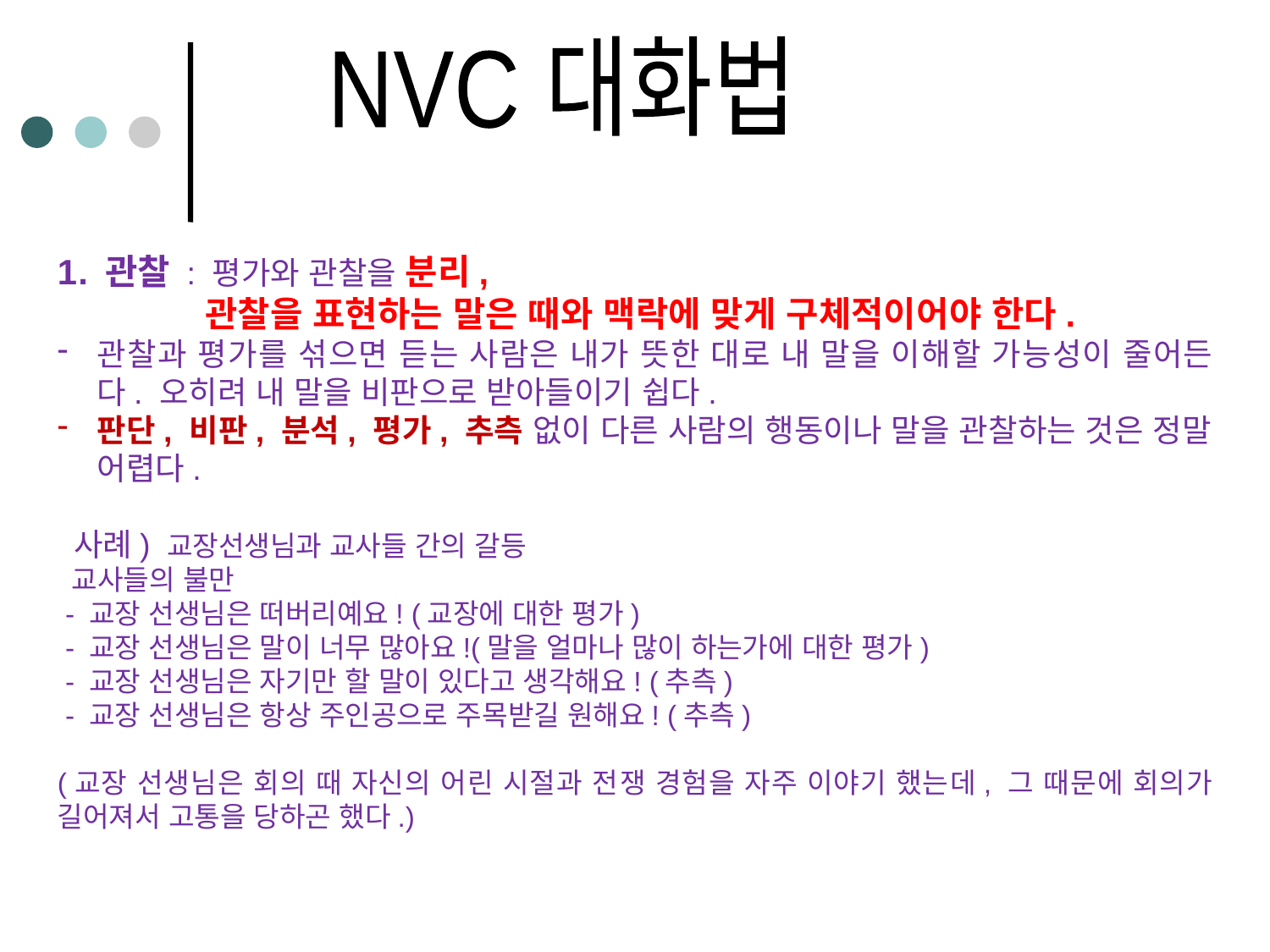

NVC 대화법
관찰 : 평가와 관찰을 분리,
              관찰을 표현하는 말은 때와 맥락에 맞게 구체적이어야 한다.
관찰과 평가를 섞으면 듣는 사람은 내가 뜻한 대로 내 말을 이해할 가능성이 줄어든다. 오히려 내 말을 비판으로 받아들이기 쉽다.
판단, 비판, 분석, 평가, 추측 없이 다른 사람의 행동이나 말을 관찰하는 것은 정말 어렵다.

 사례) 교장선생님과 교사들 간의 갈등
 교사들의 불만
 - 교장 선생님은 떠버리예요! (교장에 대한 평가)
 - 교장 선생님은 말이 너무 많아요!(말을 얼마나 많이 하는가에 대한 평가)
 - 교장 선생님은 자기만 할 말이 있다고 생각해요! (추측)
 - 교장 선생님은 항상 주인공으로 주목받길 원해요! (추측)

(교장 선생님은 회의 때 자신의 어린 시절과 전쟁 경험을 자주 이야기 했는데, 그 때문에 회의가 길어져서 고통을 당하곤 했다.)